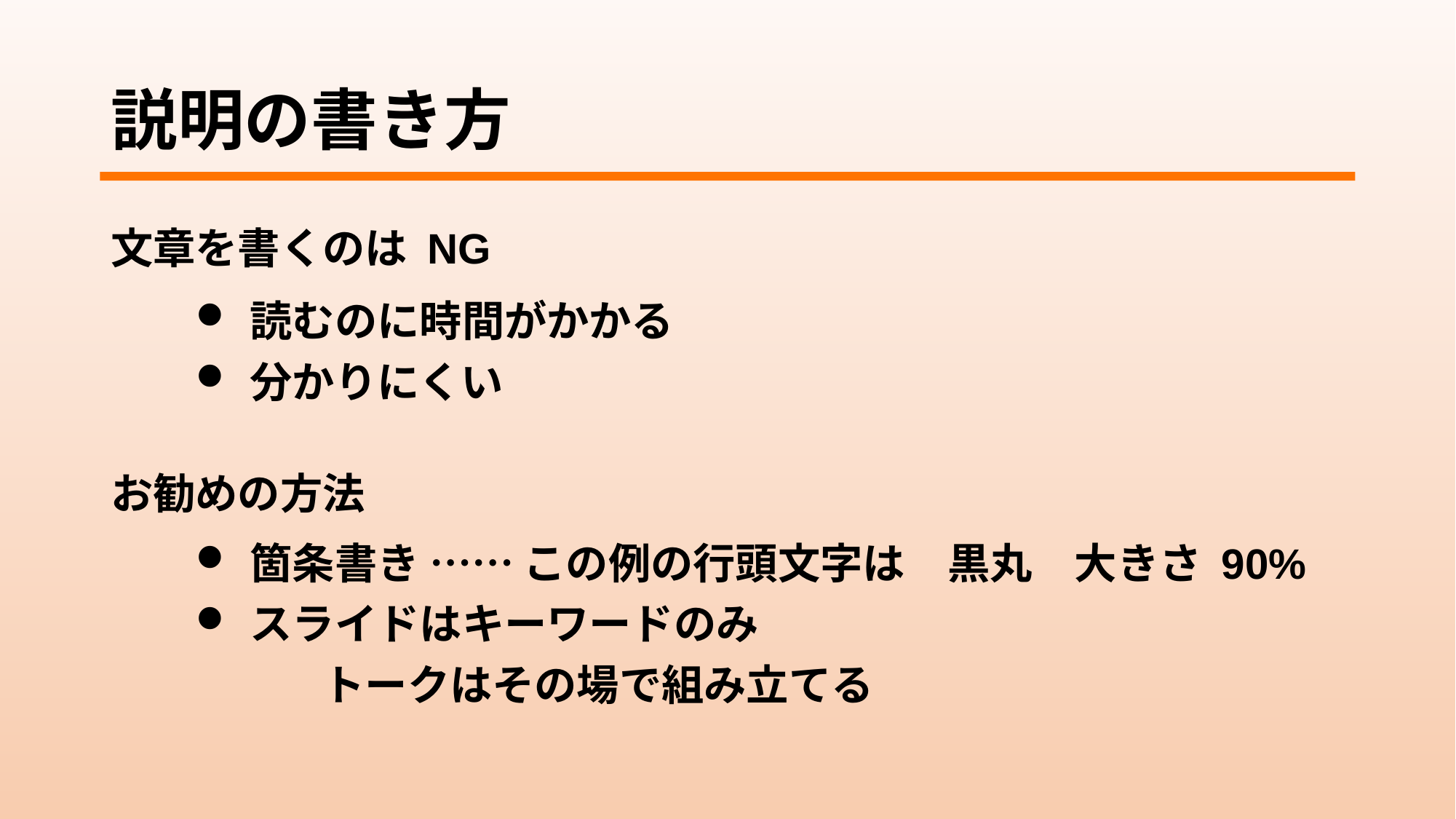

# 説明の書き方
文章を書くのは NG
読むのに時間がかかる
分かりにくい
お勧めの方法
箇条書き …… この例の行頭文字は　黒丸　大きさ 90%
スライドはキーワードのみ
　　　トークはその場で組み立てる